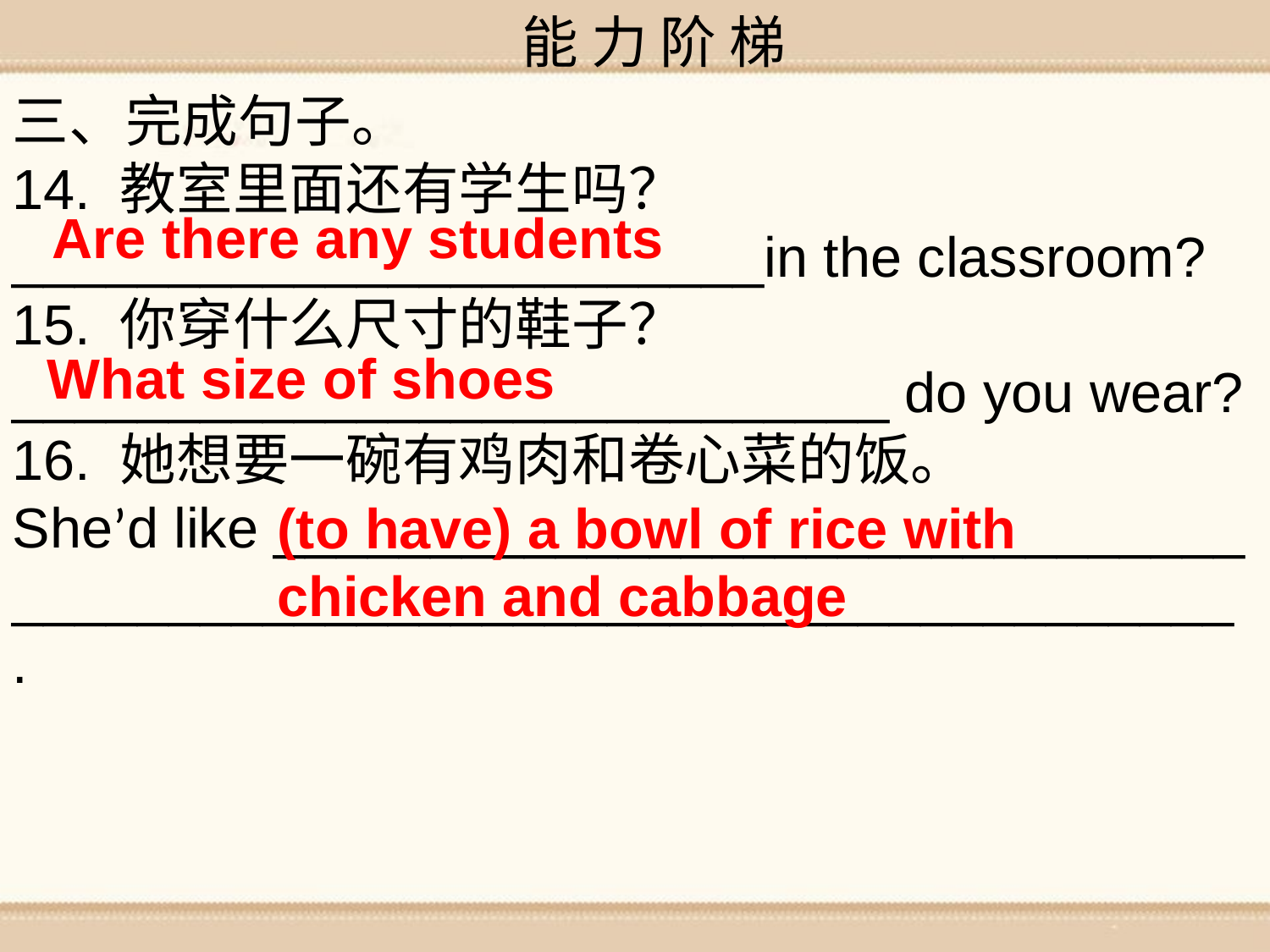

能 力 阶 梯
三、完成句子。
14. 教室里面还有学生吗？          ________________________in the classroom?
15. 你穿什么尺寸的鞋子？          ____________________________ do you wear?
16. 她想要一碗有鸡肉和卷心菜的饭。
She’d like _______________________________
_______________________________________.
Are there any students
What size of shoes
(to have) a bowl of rice with chicken and cabbage